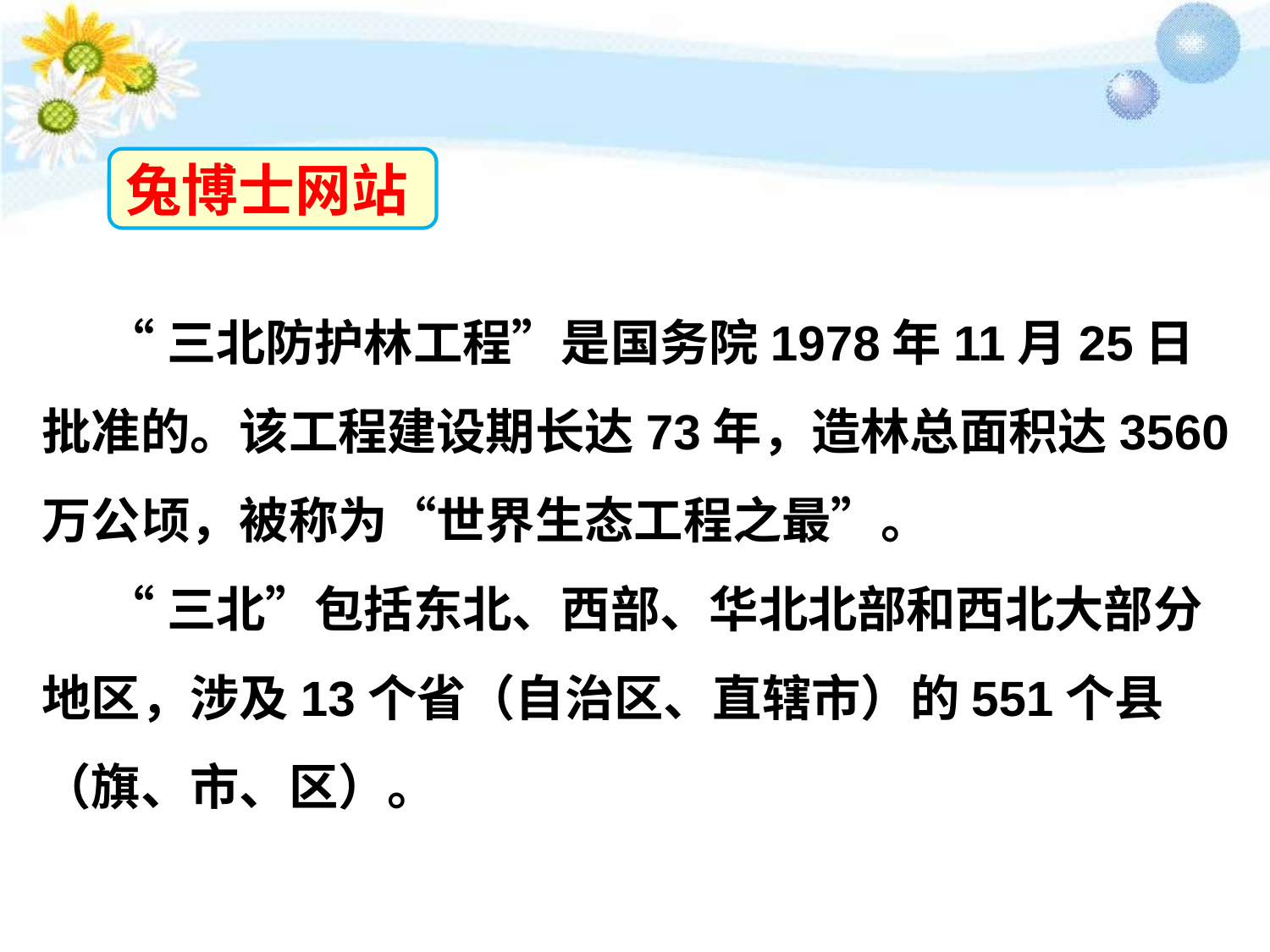

兔博士网站
“三北防护林工程”是国务院1978年11月25日批准的。该工程建设期长达73年，造林总面积达3560万公顷，被称为“世界生态工程之最”。
“三北”包括东北、西部、华北北部和西北大部分地区，涉及13个省（自治区、直辖市）的551个县（旗、市、区）。